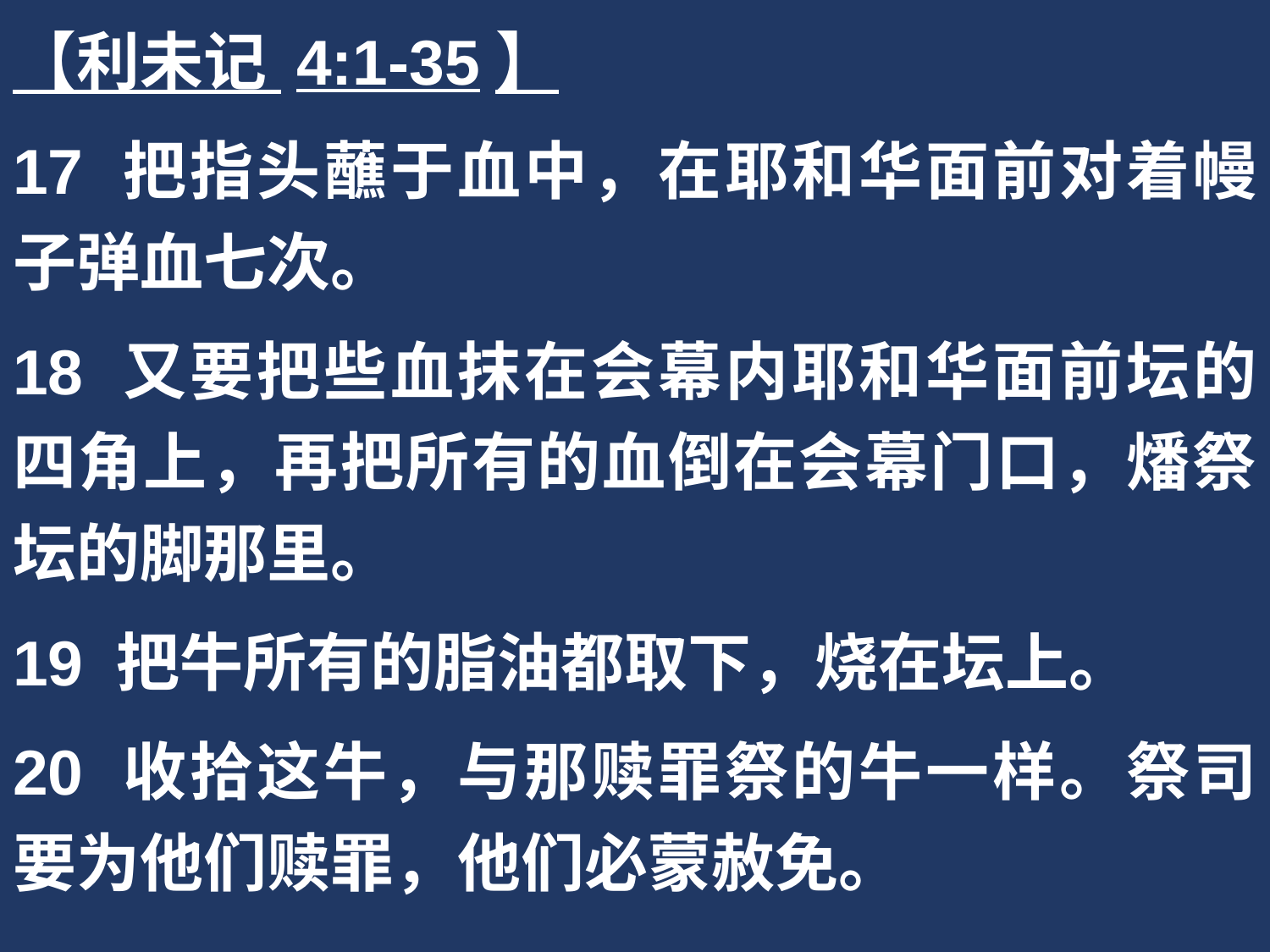

【利未记 4:1-35】
17 把指头蘸于血中，在耶和华面前对着幔子弹血七次。
18 又要把些血抹在会幕内耶和华面前坛的四角上，再把所有的血倒在会幕门口，燔祭坛的脚那里。
19 把牛所有的脂油都取下，烧在坛上。
20 收拾这牛，与那赎罪祭的牛一样。祭司要为他们赎罪，他们必蒙赦免。